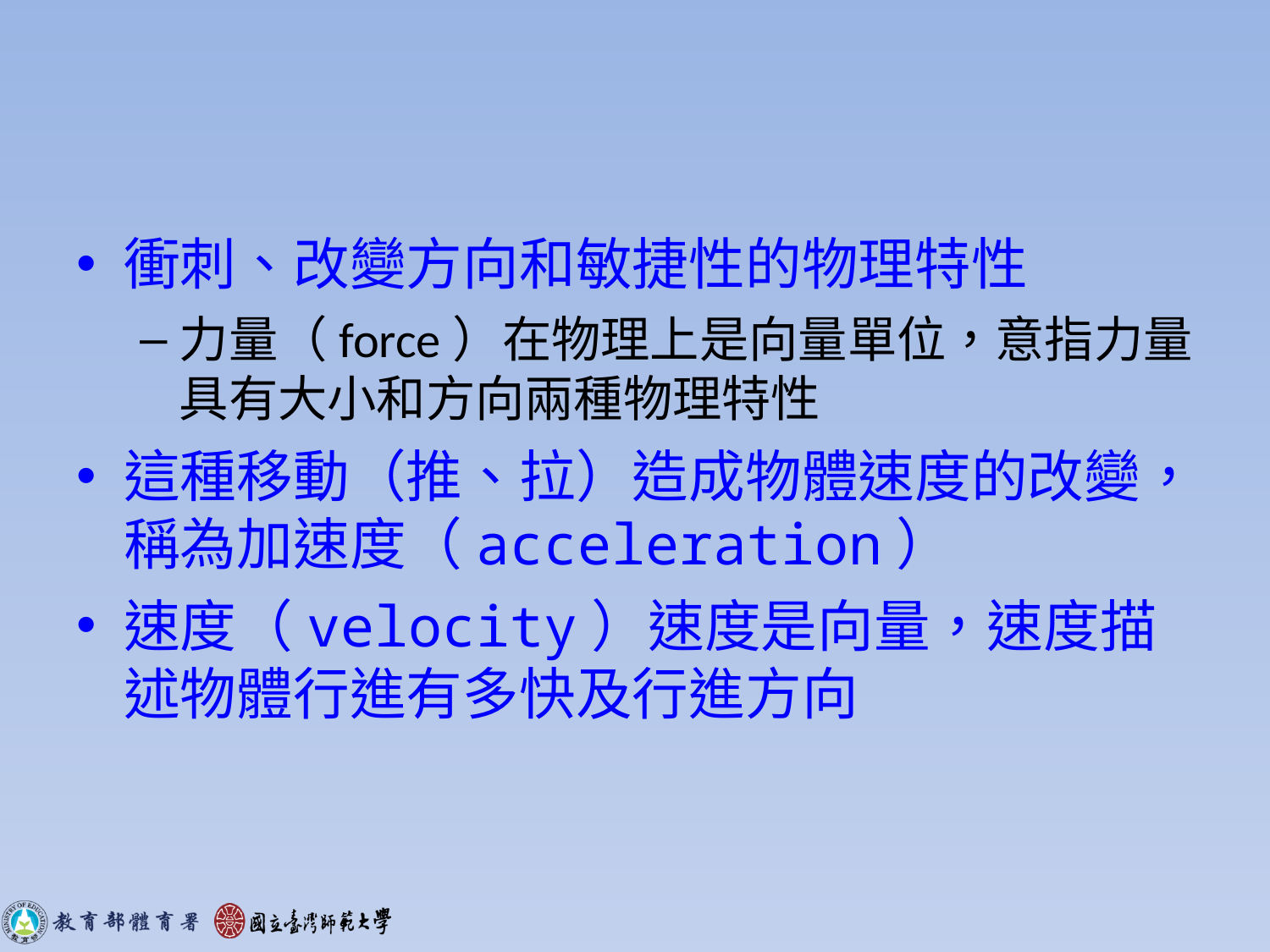

#
衝刺、改變方向和敏捷性的物理特性
力量（force）在物理上是向量單位，意指力量具有大小和方向兩種物理特性
這種移動（推、拉）造成物體速度的改變，稱為加速度（acceleration）
速度（velocity）速度是向量，速度描述物體行進有多快及行進方向